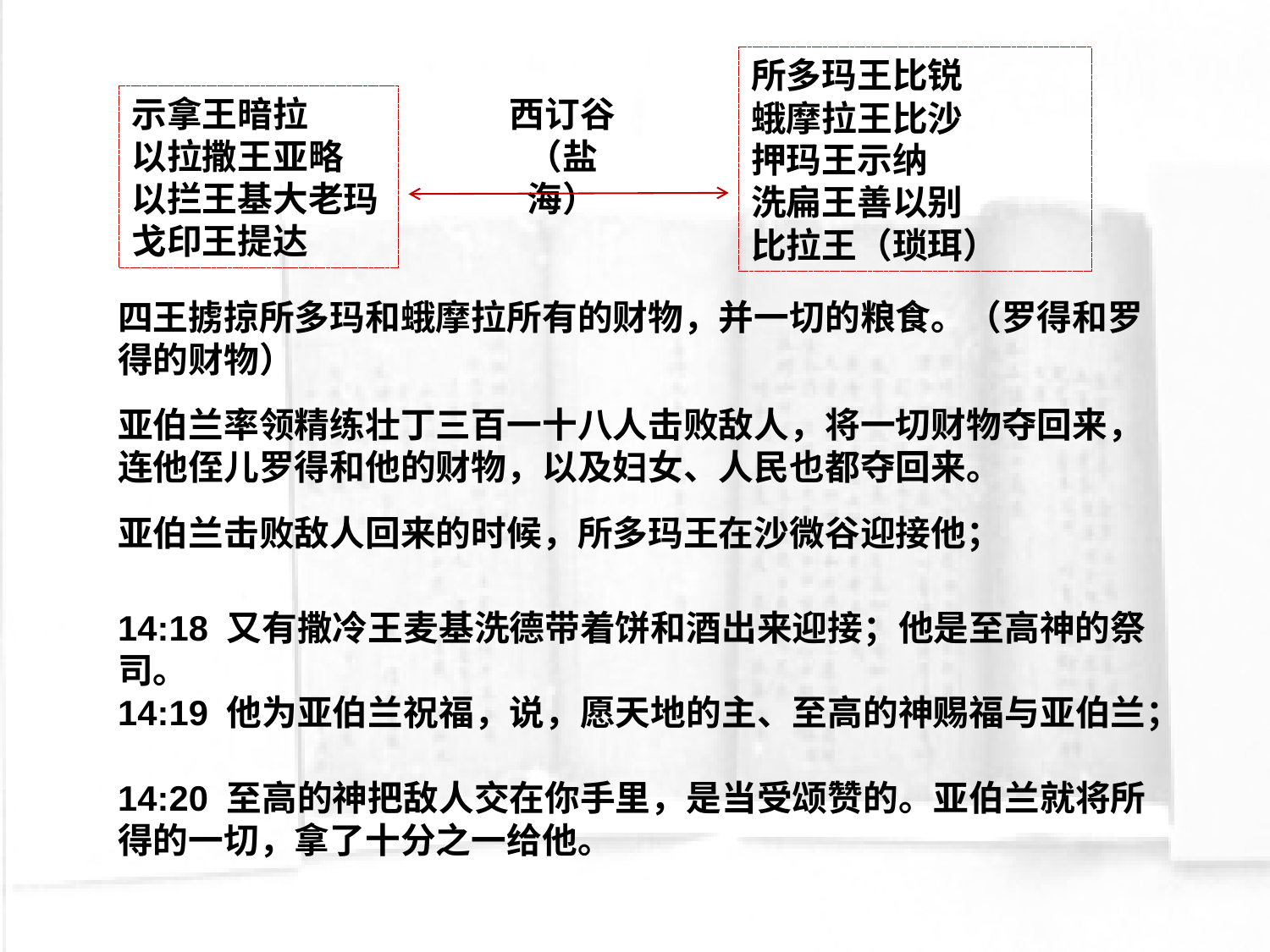

所多玛王比锐
蛾摩拉王比沙
押玛王示纳
洗扁王善以别
比拉王（琐珥）
示拿王暗拉
以拉撒王亚略
以拦王基大老玛
戈印王提达
西订谷
（盐海）
四王掳掠所多玛和蛾摩拉所有的财物，并一切的粮食。（罗得和罗得的财物）
亚伯兰率领精练壮丁三百一十八人击败敌人，将一切财物夺回来，连他侄儿罗得和他的财物，以及妇女、人民也都夺回来。
亚伯兰击败敌人回来的时候，所多玛王在沙微谷迎接他；
14:18 又有撒冷王麦基洗德带着饼和酒出来迎接；他是至高神的祭司。
14:19 他为亚伯兰祝福，说，愿天地的主、至高的神赐福与亚伯兰；
14:20 至高的神把敌人交在你手里，是当受颂赞的。亚伯兰就将所得的一切，拿了十分之一给他。